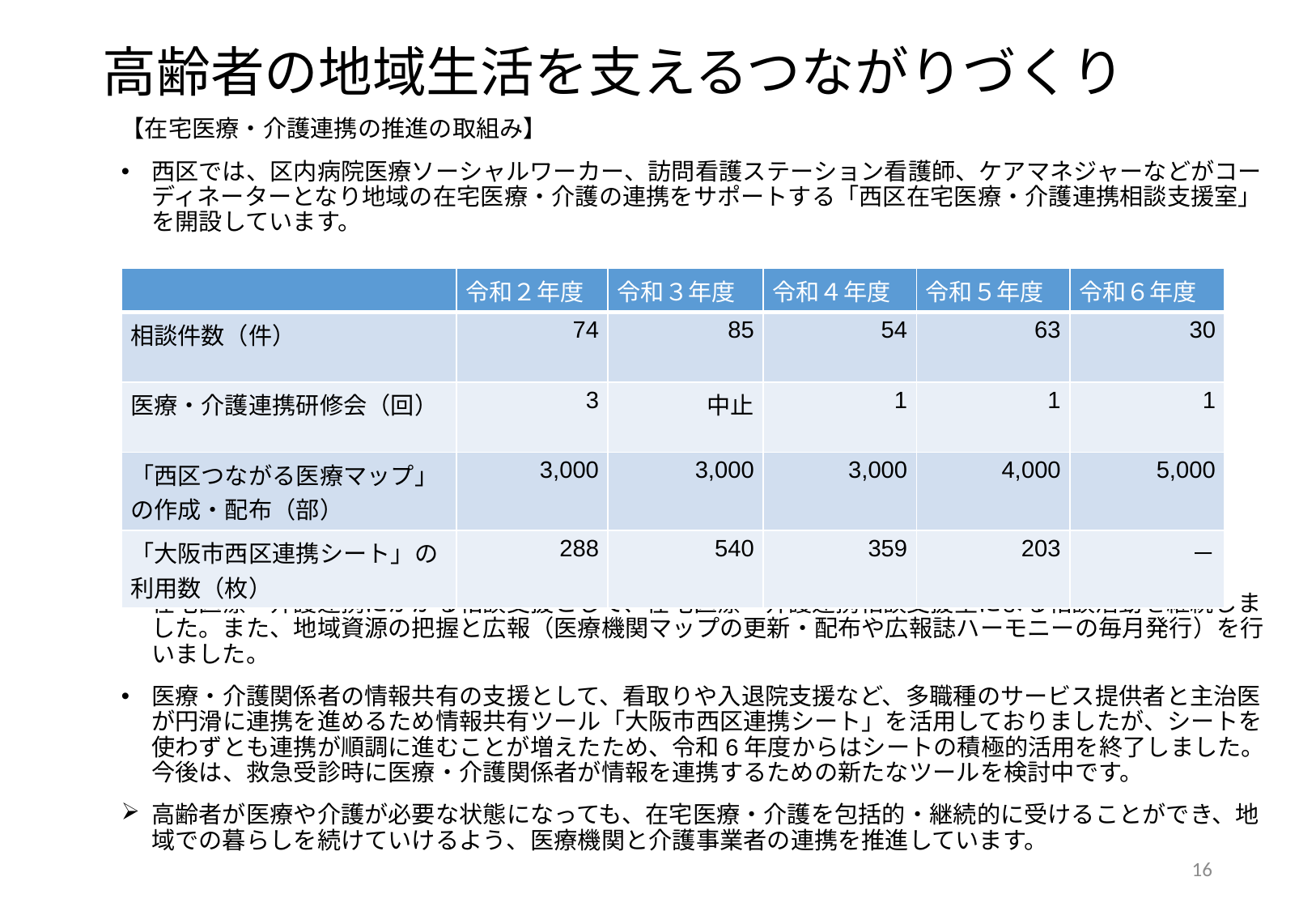

# 高齢者の地域生活を支えるつながりづくり
【在宅医療・介護連携の推進の取組み】
西区では、区内病院医療ソーシャルワーカー、訪問看護ステーション看護師、ケアマネジャーなどがコーディネーターとなり地域の在宅医療・介護の連携をサポートする「西区在宅医療・介護連携相談支援室」を開設しています。

在宅医療・介護連携にかかる相談支援として、在宅医療・介護連携相談支援室による相談活動を継続しました。また、地域資源の把握と広報（医療機関マップの更新・配布や広報誌ハーモニーの毎月発行）を行いました。
医療・介護関係者の情報共有の支援として、看取りや入退院支援など、多職種のサービス提供者と主治医が円滑に連携を進めるため情報共有ツール「大阪市西区連携シート」を活用しておりましたが、シートを使わずとも連携が順調に進むことが増えたため、令和6年度からはシートの積極的活用を終了しました。今後は、救急受診時に医療・介護関係者が情報を連携するための新たなツールを検討中です。
高齢者が医療や介護が必要な状態になっても、在宅医療・介護を包括的・継続的に受けることができ、地域での暮らしを続けていけるよう、医療機関と介護事業者の連携を推進しています。

|  | 令和２年度 | 令和３年度 | 令和４年度 | 令和５年度 | 令和６年度 |
| --- | --- | --- | --- | --- | --- |
| 相談件数（件） | 74 | 85 | 54 | 63 | 30 |
| 医療・介護連携研修会（回） | 3 | 中止 | 1 | 1 | 1 |
| 「西区つながる医療マップ」の作成・配布（部） | 3,000 | 3,000 | 3,000 | 4,000 | 5,000 |
| 「大阪市西区連携シート」の利用数（枚） | 288 | 540 | 359 | 203 | － |
16